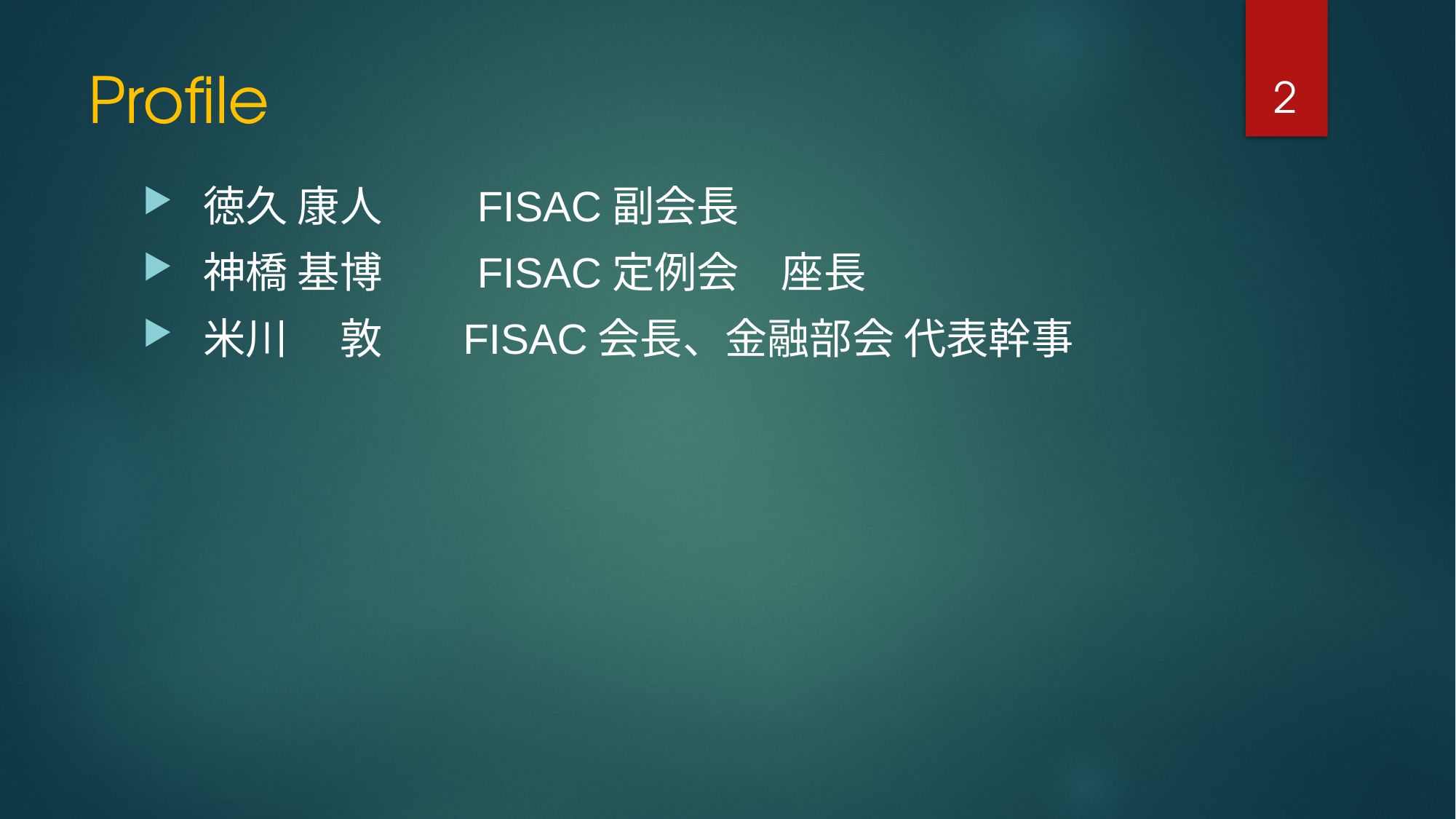

2
# Profile
 徳久 康人　　FISAC副会長
 神橋 基博　　FISAC定例会　座長
 米川 　敦　   FISAC会長、金融部会 代表幹事